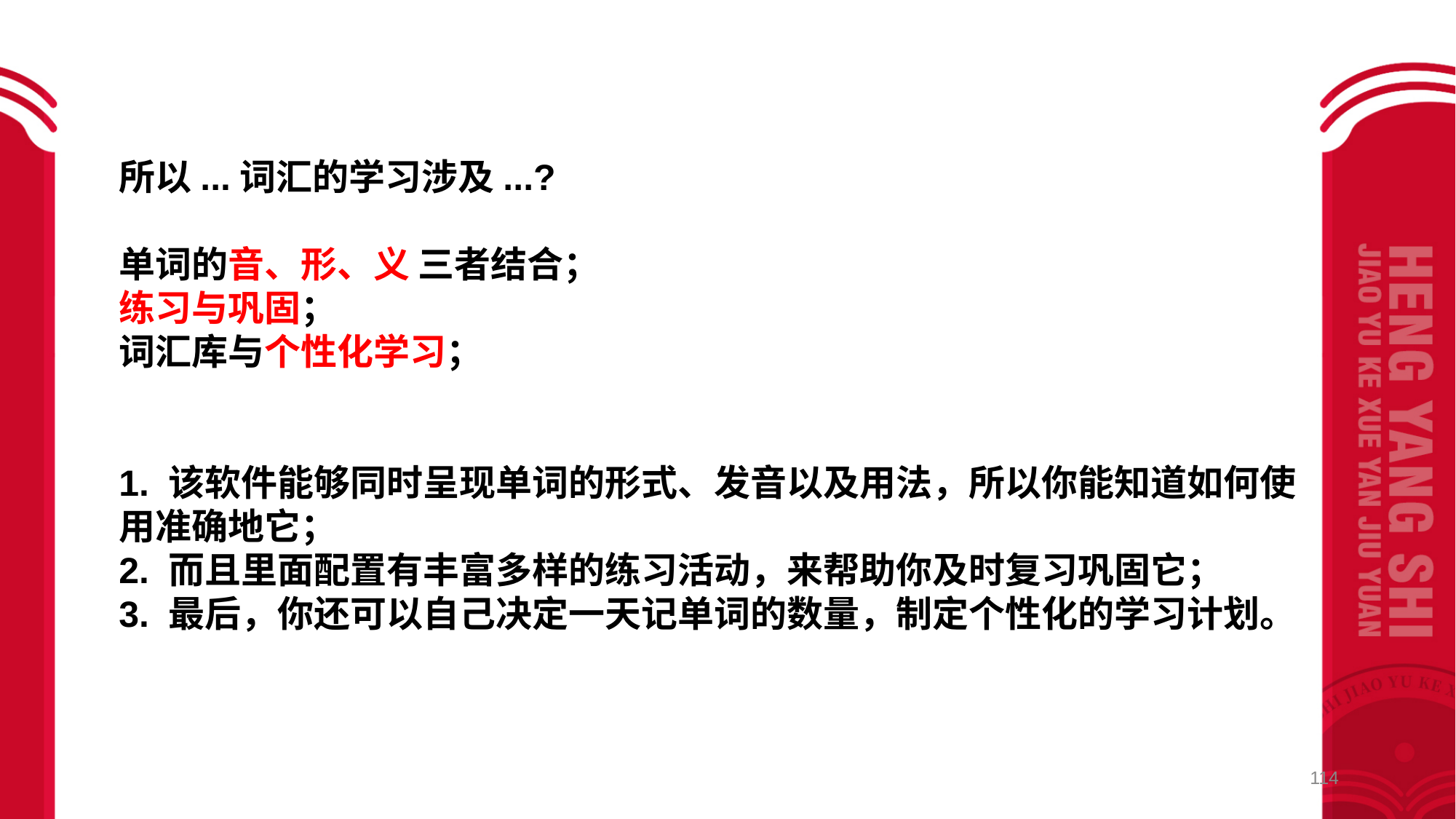

所以...词汇的学习涉及...?

单词的音、形、义 三者结合；
练习与巩固；
词汇库与个性化学习；

1. 该软件能够同时呈现单词的形式、发音以及用法，所以你能知道如何使用准确地它；
2. 而且里面配置有丰富多样的练习活动，来帮助你及时复习巩固它；
3. 最后，你还可以自己决定一天记单词的数量，制定个性化的学习计划。

114